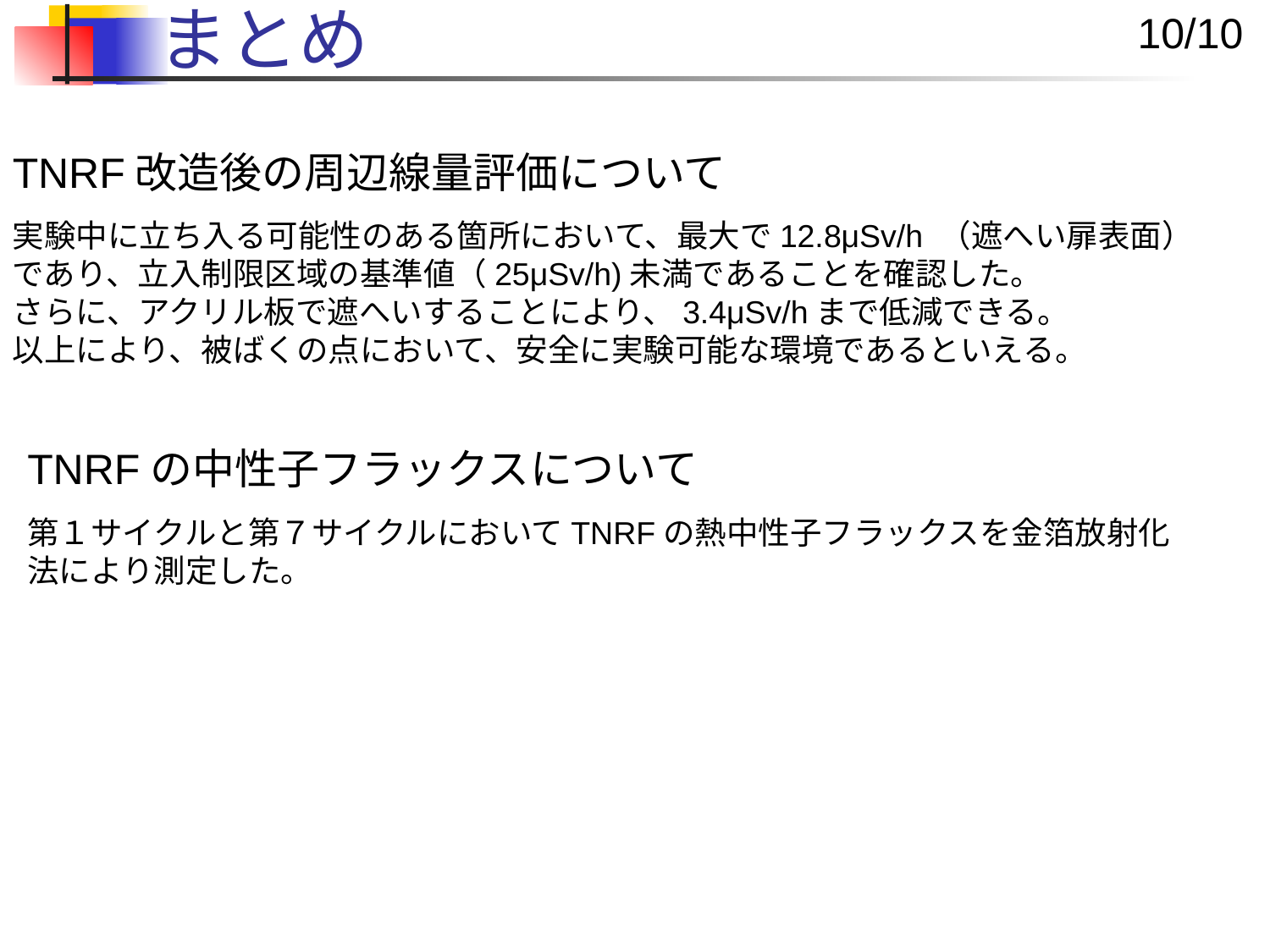

10/10
# まとめ
TNRF改造後の周辺線量評価について
実験中に立ち入る可能性のある箇所において、最大で12.8μSv/h （遮へい扉表面）であり、立入制限区域の基準値（25μSv/h)未満であることを確認した。
さらに、アクリル板で遮へいすることにより、3.4μSv/hまで低減できる。
以上により、被ばくの点において、安全に実験可能な環境であるといえる。
TNRFの中性子フラックスについて
第１サイクルと第７サイクルにおいてTNRFの熱中性子フラックスを金箔放射化法により測定した。